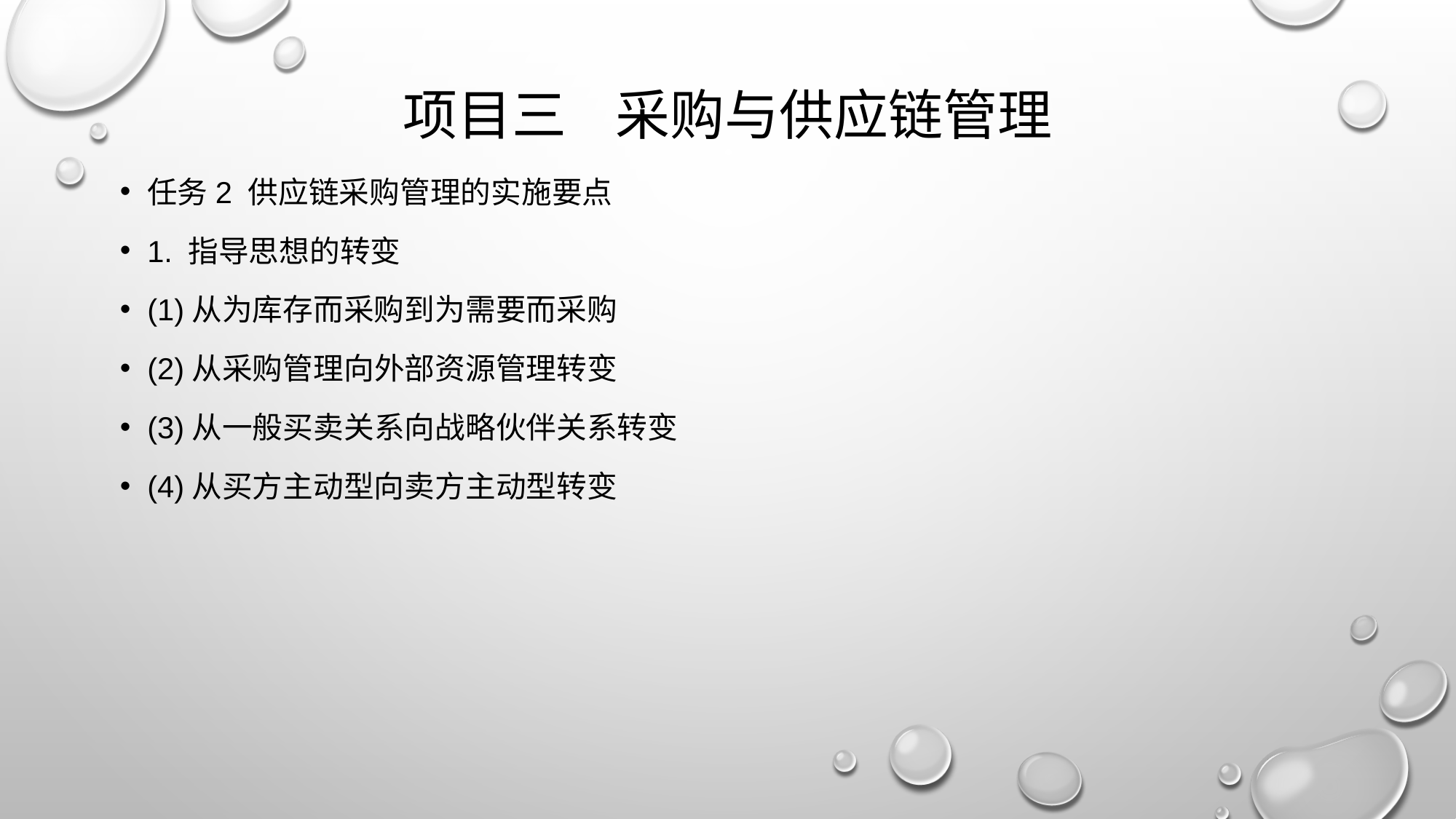

# 项目三    采购与供应链管理
任务2 供应链采购管理的实施要点
1. 指导思想的转变
(1)从为库存而采购到为需要而采购
(2)从采购管理向外部资源管理转变
(3)从一般买卖关系向战略伙伴关系转变
(4)从买方主动型向卖方主动型转变